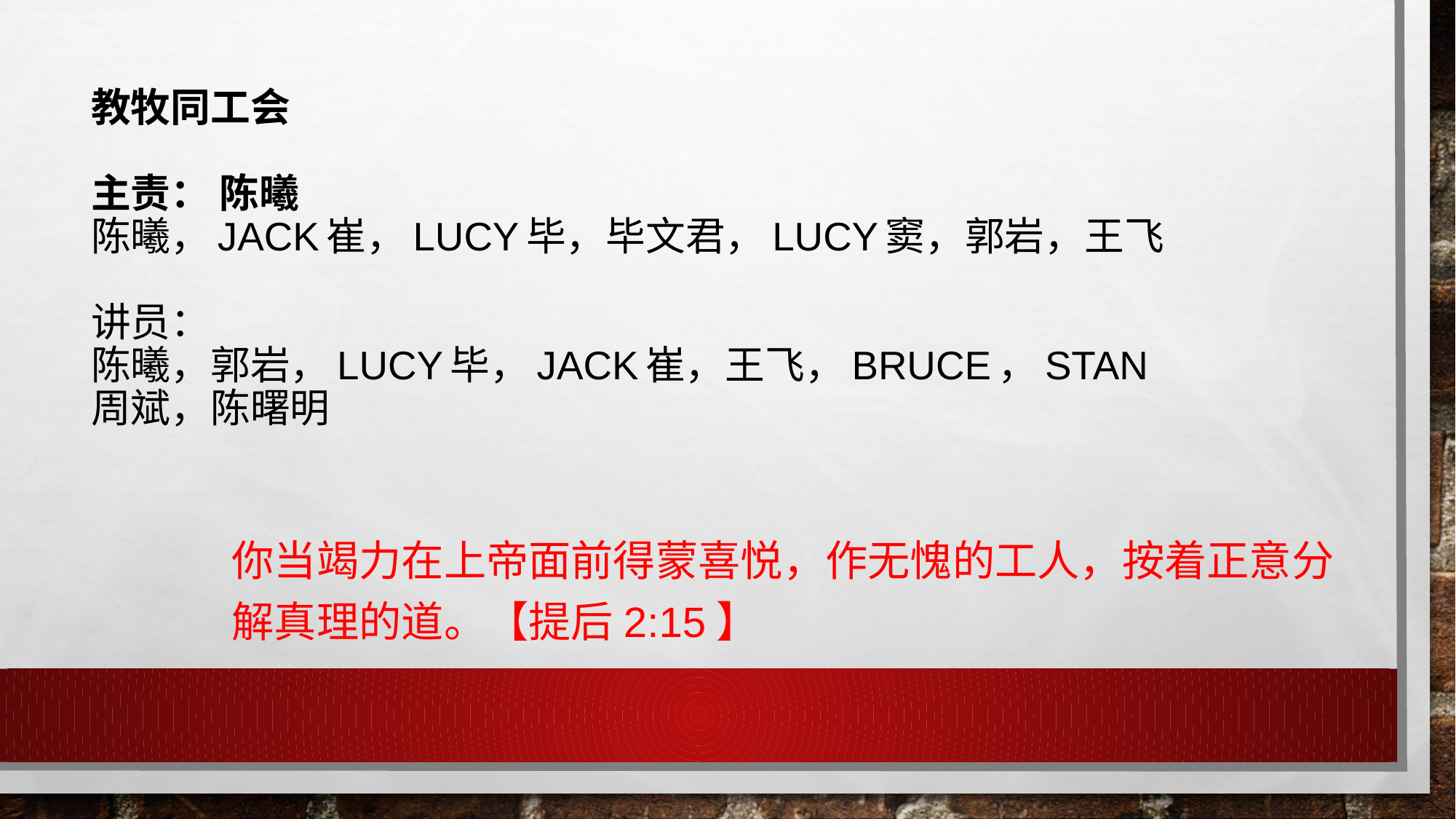

# 教牧同工会 主责： 陈曦 陈曦，jack崔，Lucy毕，毕文君，Lucy窦，郭岩，王飞 讲员： 陈曦，郭岩，Lucy毕，jack崔，王飞，Bruce，Stan 周斌，陈曙明
你当竭力在上帝面前得蒙喜悦，作无愧的工人，按着正意分解真理的道。【提后2:15】